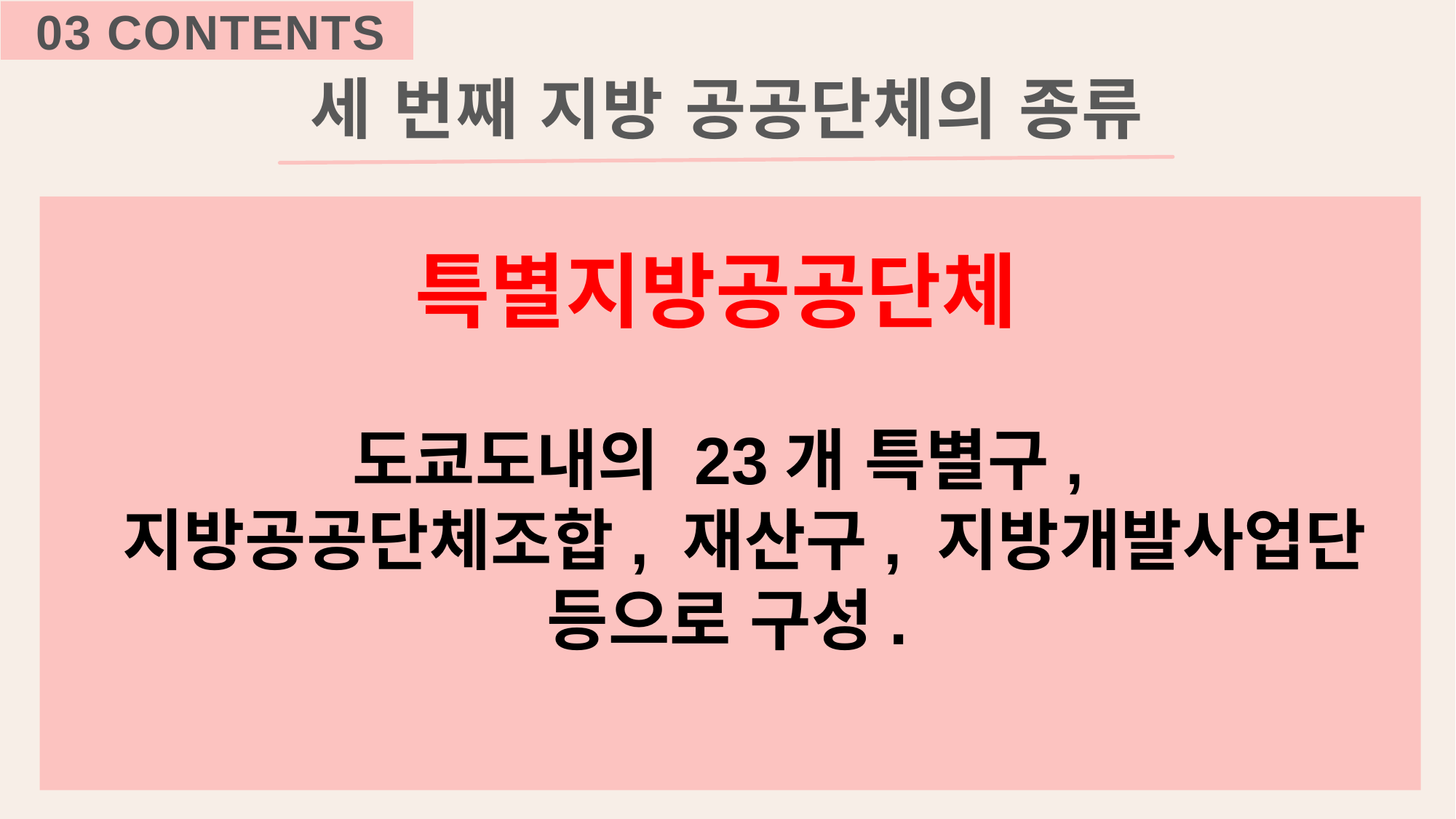

03 CONTENTS
세 번째 지방 공공단체의 종류

특별지방공공단체

도쿄도내의 23개 특별구,
 지방공공단체조합, 재산구, 지방개발사업단 등으로 구성.